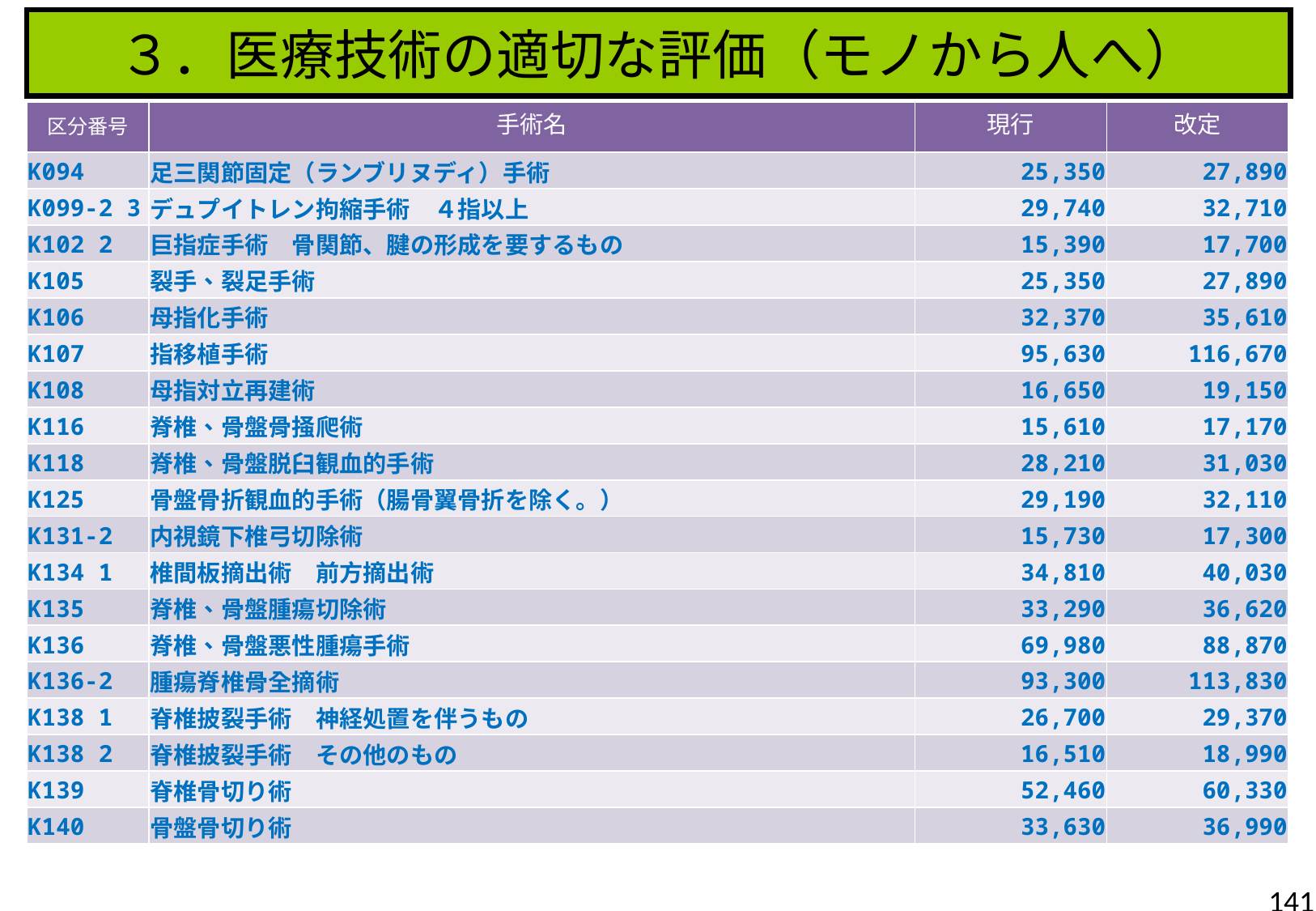

３．医療技術の適切な評価（モノから人へ）
| 区分番号 | 手術名 | 現行 | 改定 |
| --- | --- | --- | --- |
| K094 | 足三関節固定（ランブリヌディ）手術 | 25,350 | 27,890 |
| K099-2 3 | デュプイトレン拘縮手術　４指以上 | 29,740 | 32,710 |
| K102 2 | 巨指症手術　骨関節、腱の形成を要するもの | 15,390 | 17,700 |
| K105 | 裂手、裂足手術 | 25,350 | 27,890 |
| K106 | 母指化手術 | 32,370 | 35,610 |
| K107 | 指移植手術 | 95,630 | 116,670 |
| K108 | 母指対立再建術 | 16,650 | 19,150 |
| K116 | 脊椎、骨盤骨掻爬術 | 15,610 | 17,170 |
| K118 | 脊椎、骨盤脱臼観血的手術 | 28,210 | 31,030 |
| K125 | 骨盤骨折観血的手術（腸骨翼骨折を除く。） | 29,190 | 32,110 |
| K131-2 | 内視鏡下椎弓切除術 | 15,730 | 17,300 |
| K134 1 | 椎間板摘出術　前方摘出術 | 34,810 | 40,030 |
| K135 | 脊椎、骨盤腫瘍切除術 | 33,290 | 36,620 |
| K136 | 脊椎、骨盤悪性腫瘍手術 | 69,980 | 88,870 |
| K136-2 | 腫瘍脊椎骨全摘術 | 93,300 | 113,830 |
| K138 1 | 脊椎披裂手術　神経処置を伴うもの | 26,700 | 29,370 |
| K138 2 | 脊椎披裂手術　その他のもの | 16,510 | 18,990 |
| K139 | 脊椎骨切り術 | 52,460 | 60,330 |
| K140 | 骨盤骨切り術 | 33,630 | 36,990 |
141